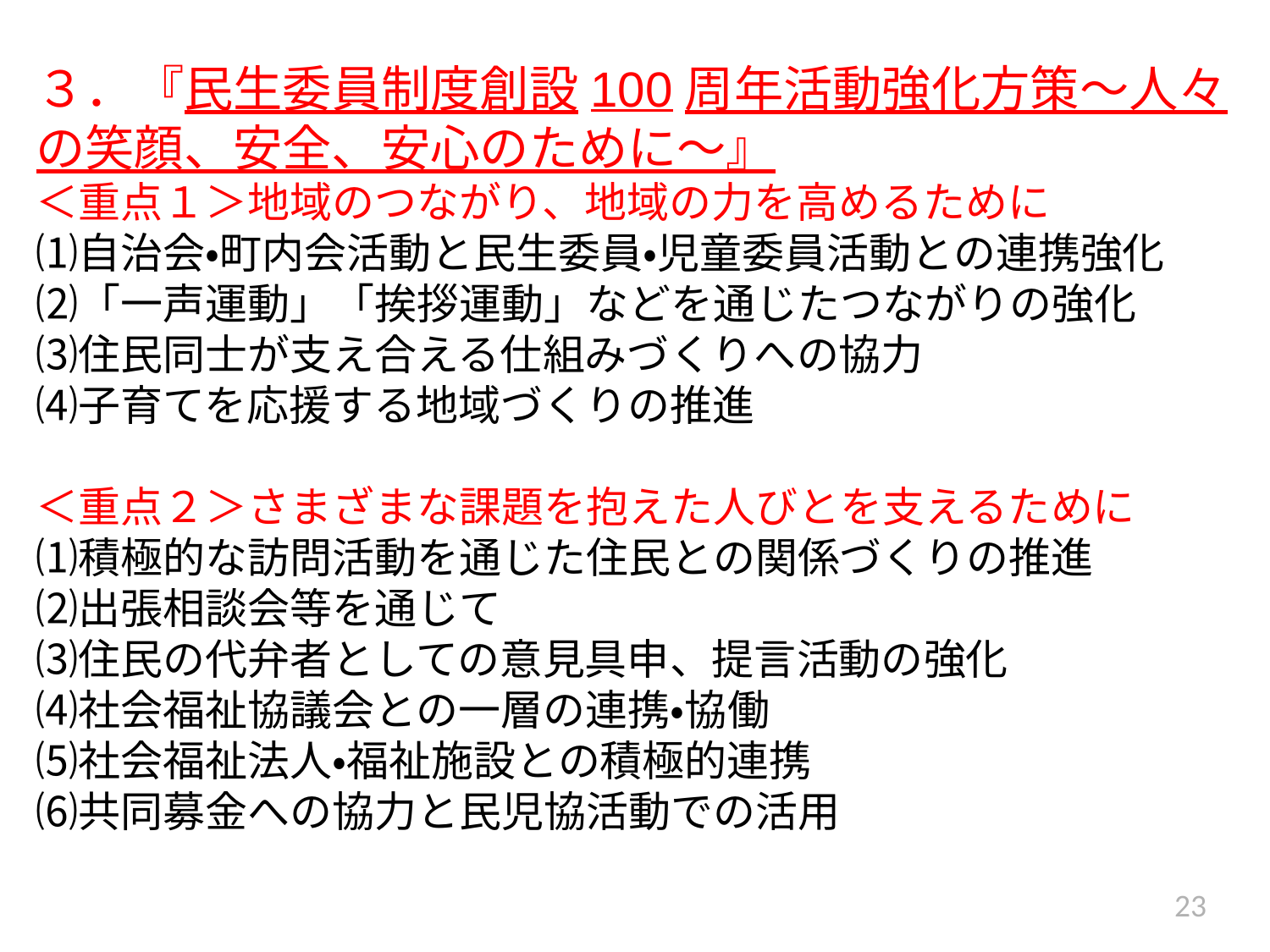

# ３．『民生委員制度創設100周年活動強化方策〜人々の笑顔、安全、安心のために〜』 ＜重点１＞地域のつながり、地域の力を高めるために ⑴自治会・町内会活動と民生委員・児童委員活動との連携強化 ⑵「一声運動」「挨拶運動」などを通じたつながりの強化 ⑶住民同士が支え合える仕組みづくりへの協力 ⑷子育てを応援する地域づくりの推進 ＜重点２＞さまざまな課題を抱えた人びとを支えるために ⑴積極的な訪問活動を通じた住民との関係づくりの推進 ⑵出張相談会等を通じて ⑶住民の代弁者としての意見具申、提言活動の強化 ⑷社会福祉協議会との一層の連携・協働 ⑸社会福祉法人・福祉施設との積極的連携 ⑹共同募金への協力と民児協活動での活用
23